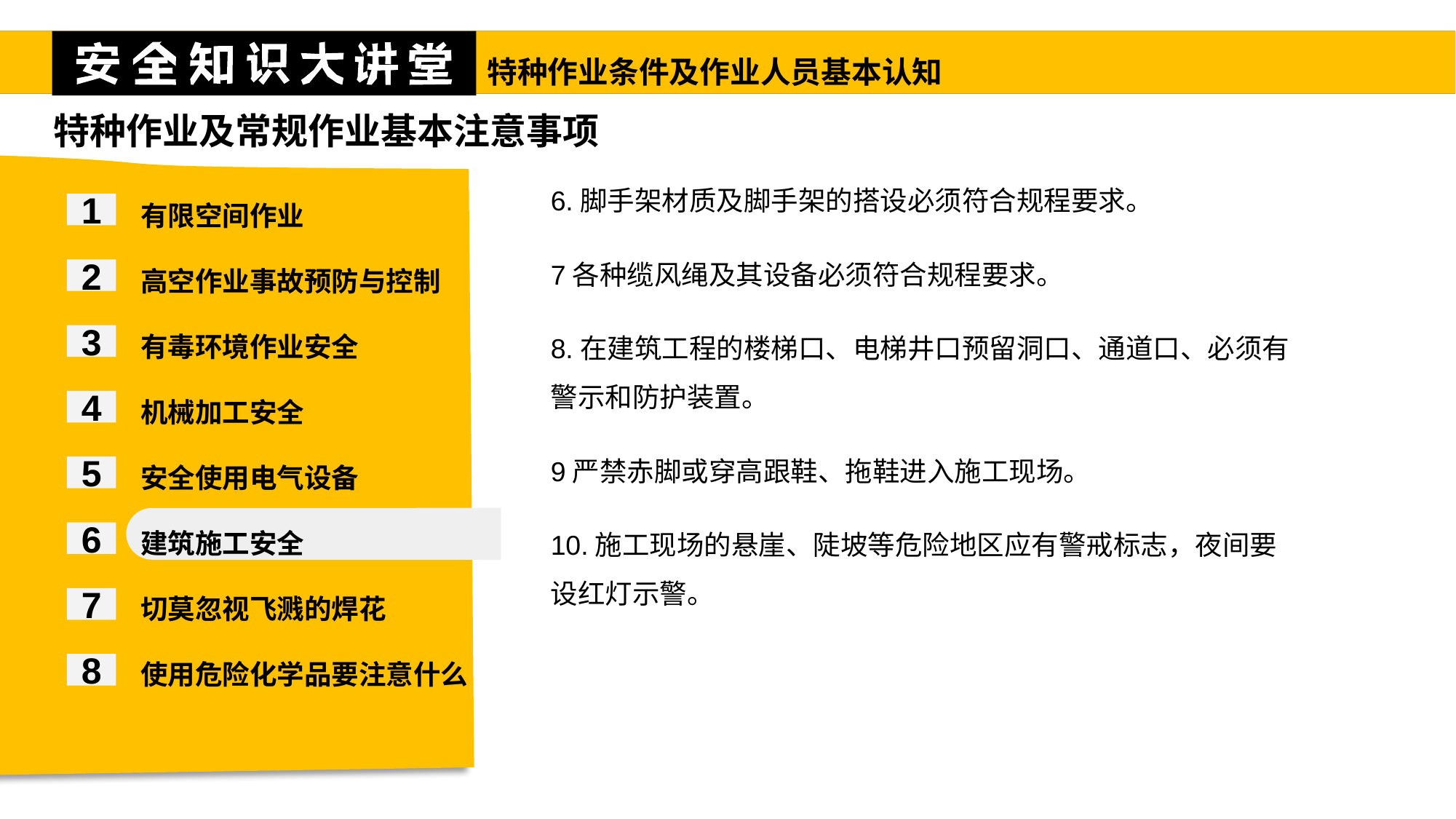

特种作业条件及作业人员基本认知

特种作业及常规作业基本注意事项
有限空间作业
高空作业事故预防与控制
有毒环境作业安全
机械加工安全
安全使用电气设备
建筑施工安全
切莫忽视飞溅的焊花
使用危险化学品要注意什么
6.脚手架材质及脚手架的搭设必须符合规程要求。

7各种缆风绳及其设备必须符合规程要求。

8.在建筑工程的楼梯口、电梯井口预留洞口、通道口、必须有警示和防护装置。

9严禁赤脚或穿高跟鞋、拖鞋进入施工现场。

10.施工现场的悬崖、陡坡等危险地区应有警戒标志，夜间要设红灯示警。
1
2
3

4
5
6
7
8